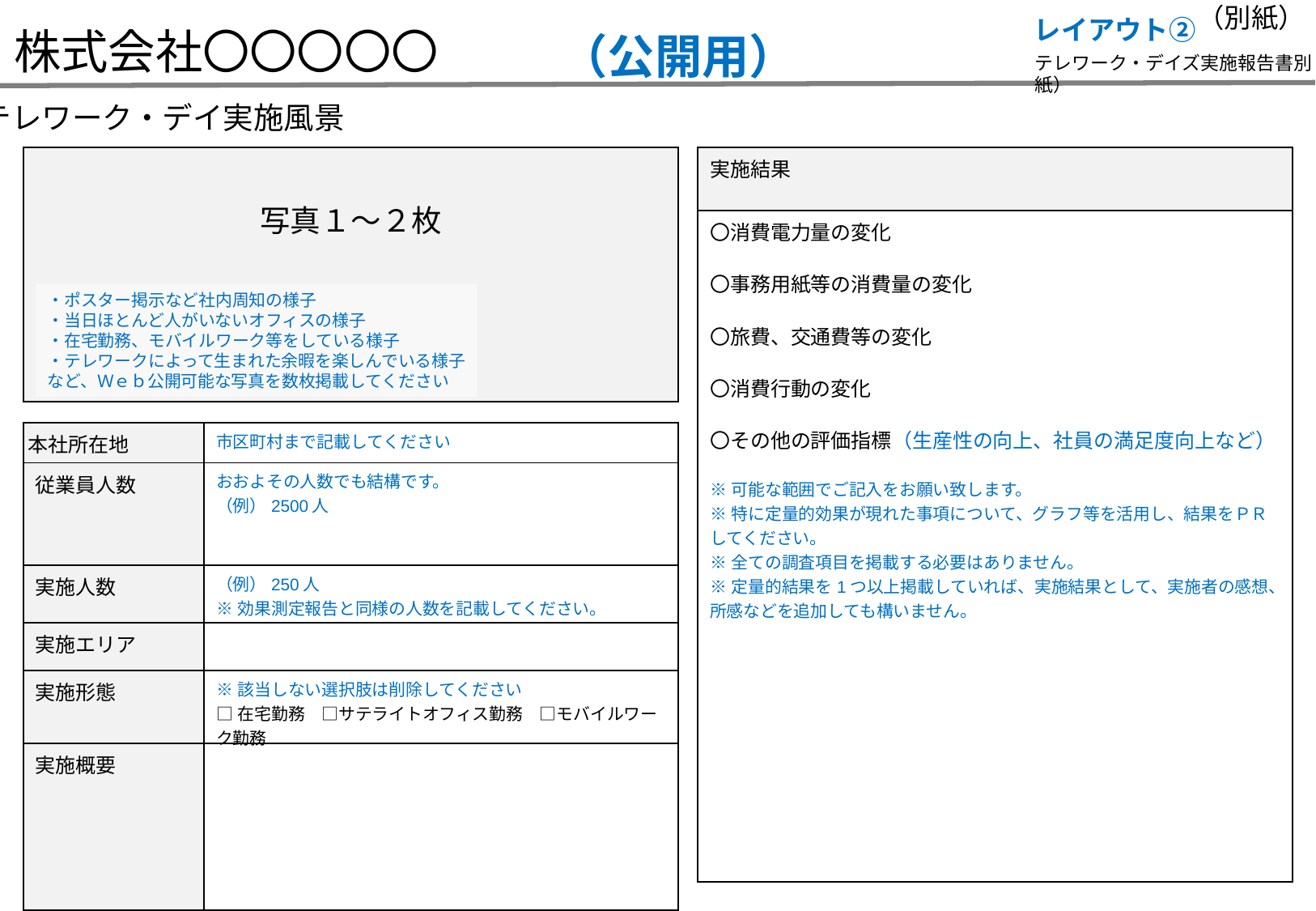

（別紙）
レイアウト②
株式会社〇〇〇〇〇
（公開用）
テレワーク・デイズ実施報告書別紙）
テレワーク・デイ実施風景
写真１～２枚

| 実施結果 |
| --- |
| 〇消費電力量の変化 〇事務用紙等の消費量の変化 〇旅費、交通費等の変化 〇消費行動の変化 〇その他の評価指標（生産性の向上、社員の満足度向上など） ※可能な範囲でご記入をお願い致します。 ※特に定量的効果が現れた事項について、グラフ等を活用し、結果をＰＲしてください。 ※全ての調査項目を掲載する必要はありません。 ※定量的結果を1つ以上掲載していれば、実施結果として、実施者の感想、所感などを追加しても構いません。 |
・ポスター掲示など社内周知の様子
・当日ほとんど人がいないオフィスの様子
・在宅勤務、モバイルワーク等をしている様子
・テレワークによって生まれた余暇を楽しんでいる様子
など、Ｗｅｂ公開可能な写真を数枚掲載してください
| 本社所在地 | 市区町村まで記載してください |
| --- | --- |
| 従業員人数 | おおよその人数でも結構です。 （例）2500人 |
| 実施人数 | （例）250人 ※効果測定報告と同様の人数を記載してください。 |
| 実施エリア |  |
| 実施形態 | ※該当しない選択肢は削除してください □在宅勤務　□サテライトオフィス勤務　□モバイルワーク勤務 |
| 実施概要 |  |